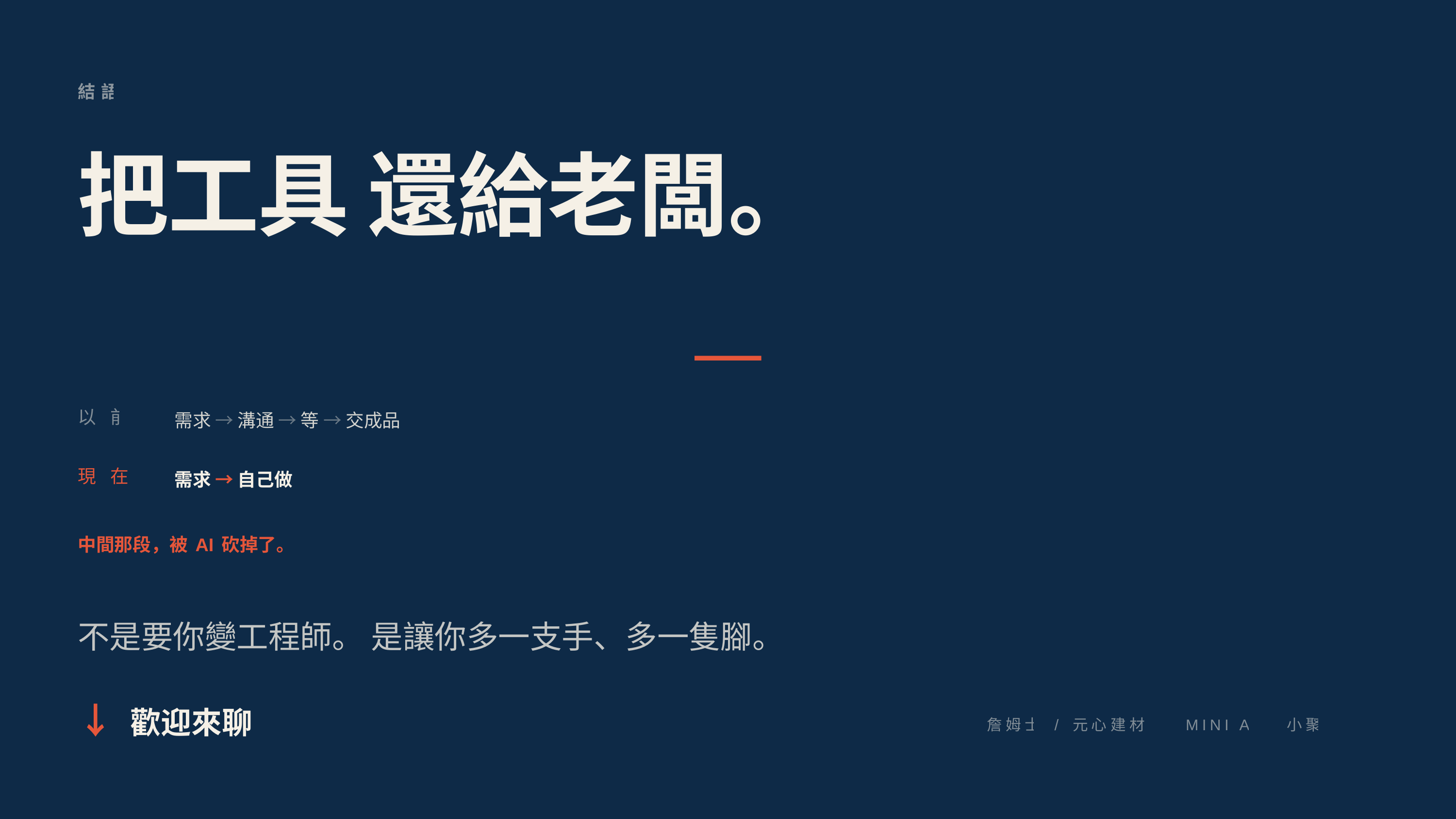

結語
把工具 還給老闆。

需求 → 溝通 → 等 → 交成品
以 前
需求 → 自己做
現 在
中間那段，被 AI 砍掉了。
不是要你變工程師。 是讓你多一支手、多一隻腳。
↓ 歡迎來聊
詹姆士 / 元心建材 — MINI AGI 小聚